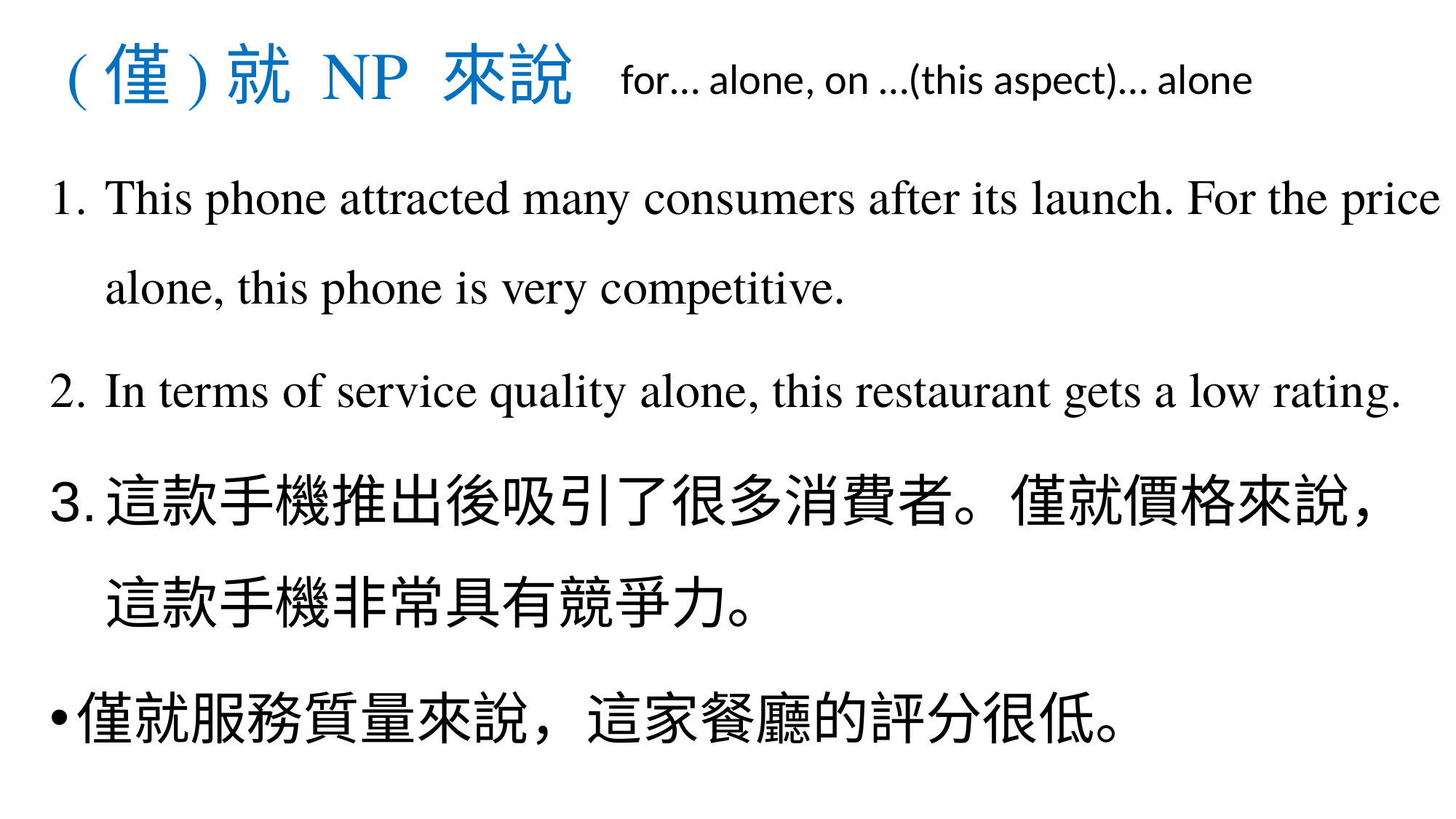

# (僅)就 NP 來說
for… alone, on …(this aspect)… alone
This phone attracted many consumers after its launch. For the price alone, this phone is very competitive.
In terms of service quality alone, this restaurant gets a low rating.
這款手機推出後吸引了很多消費者。僅就價格來說，這款手機非常具有競爭力。
僅就服務質量來說，這家餐廳的評分很低。